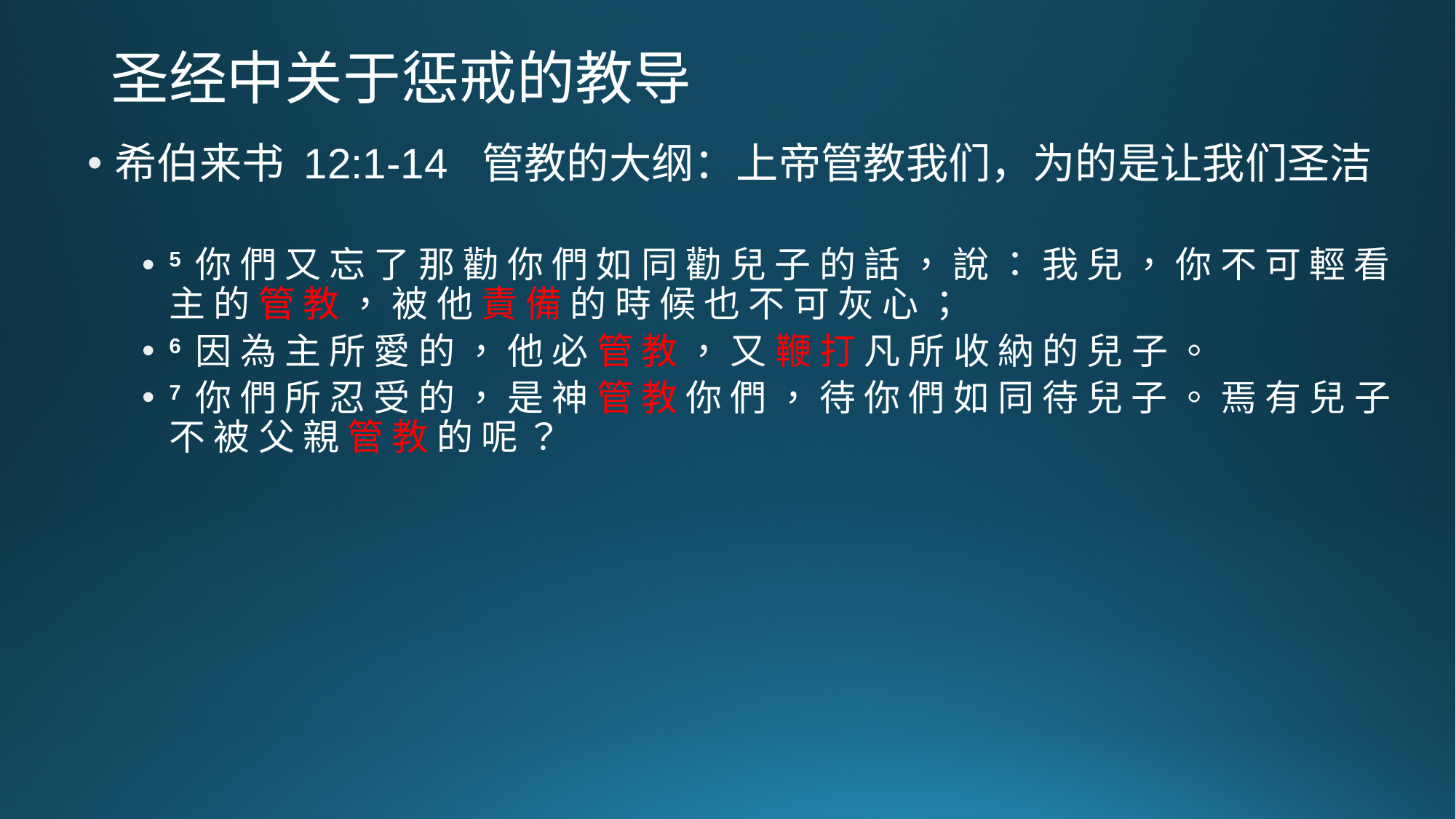

# 圣经中关于惩戒的教导
希伯来书 12:1-14  管教的大纲：上帝管教我们，为的是让我们圣洁
5 你 們 又 忘 了 那 勸 你 們 如 同 勸 兒 子 的 話 ， 說 ： 我 兒 ， 你 不 可 輕 看 主 的 管 教 ， 被 他 責 備 的 時 候 也 不 可 灰 心 ；
6 因 為 主 所 愛 的 ， 他 必 管 教 ， 又 鞭 打 凡 所 收 納 的 兒 子 。
7 你 們 所 忍 受 的 ， 是 神 管 教 你 們 ， 待 你 們 如 同 待 兒 子 。 焉 有 兒 子 不 被 父 親 管 教 的 呢 ？